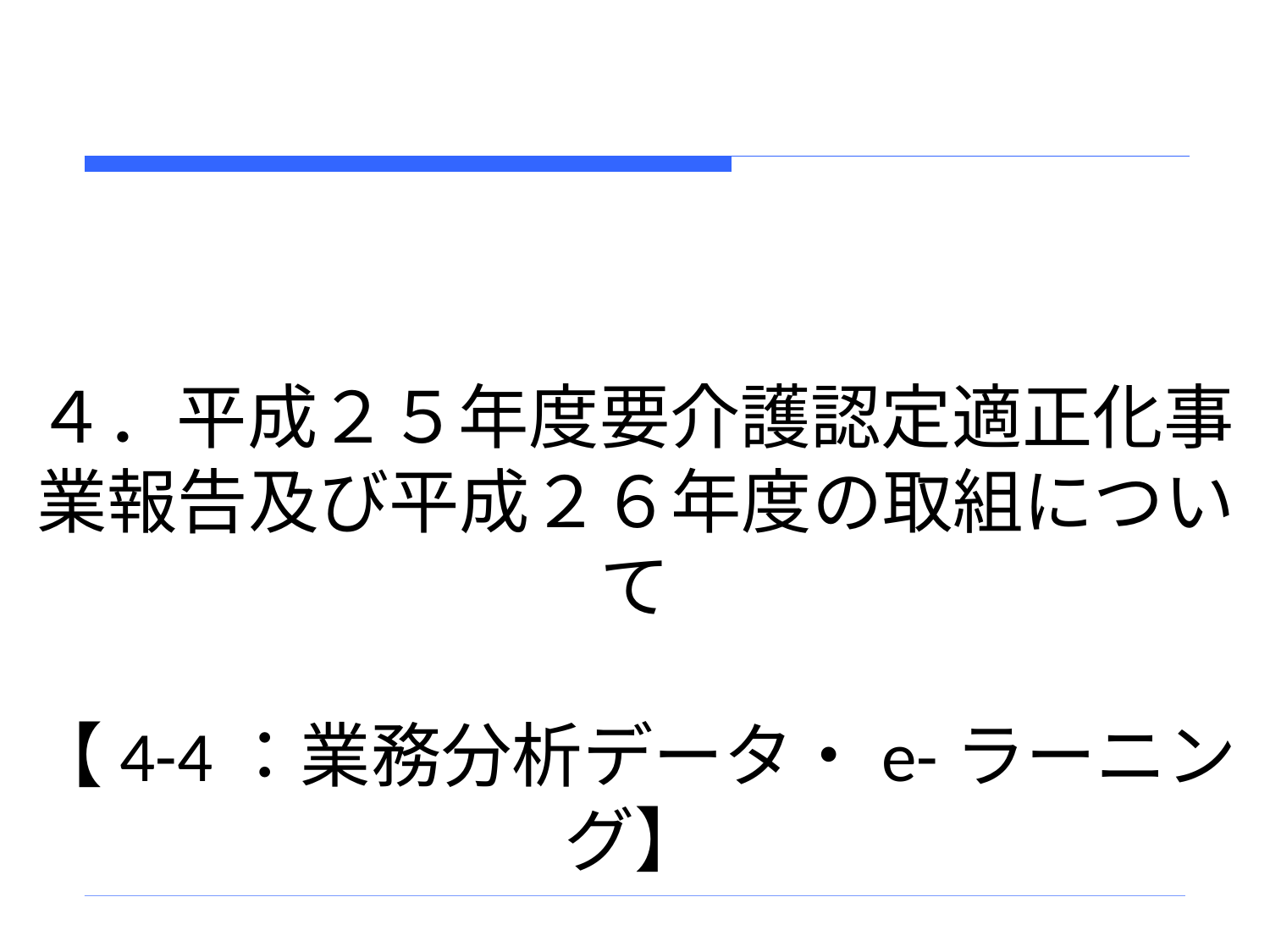

４．平成２５年度要介護認定適正化事業報告及び平成２６年度の取組について

【4-4：業務分析データ・e-ラーニング】